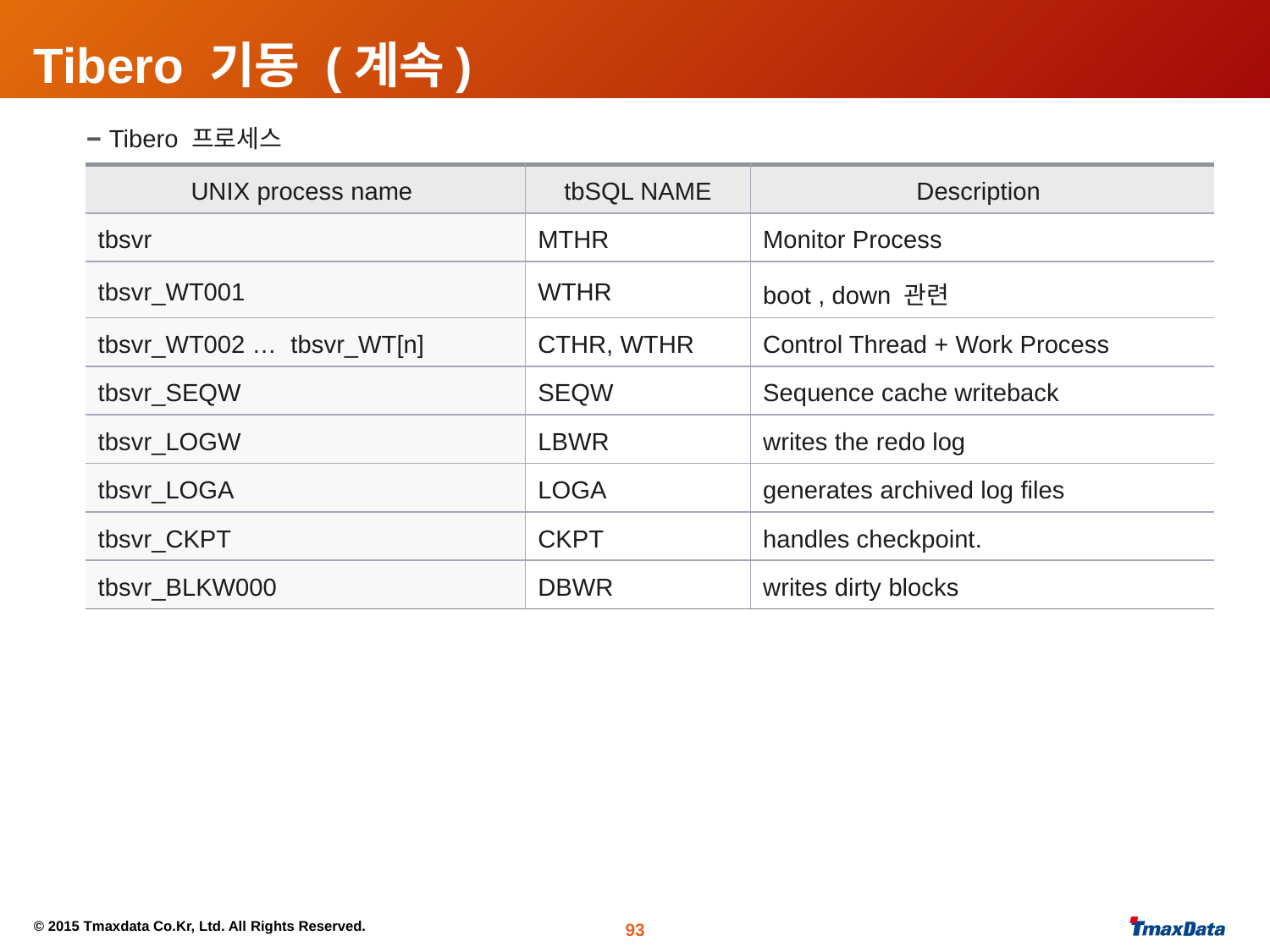

# Tibero 기동 (계속)
 Tibero 프로세스
| UNIX process name | tbSQL NAME | Description |
| --- | --- | --- |
| tbsvr | MTHR | Monitor Process |
| tbsvr\_WT001 | WTHR | boot , down 관련 |
| tbsvr\_WT002 … tbsvr\_WT[n] | CTHR, WTHR | Control Thread + Work Process |
| tbsvr\_SEQW | SEQW | Sequence cache writeback |
| tbsvr\_LOGW | LBWR | writes the redo log |
| tbsvr\_LOGA | LOGA | generates archived log files |
| tbsvr\_CKPT | CKPT | handles checkpoint. |
| tbsvr\_BLKW000 | DBWR | writes dirty blocks |